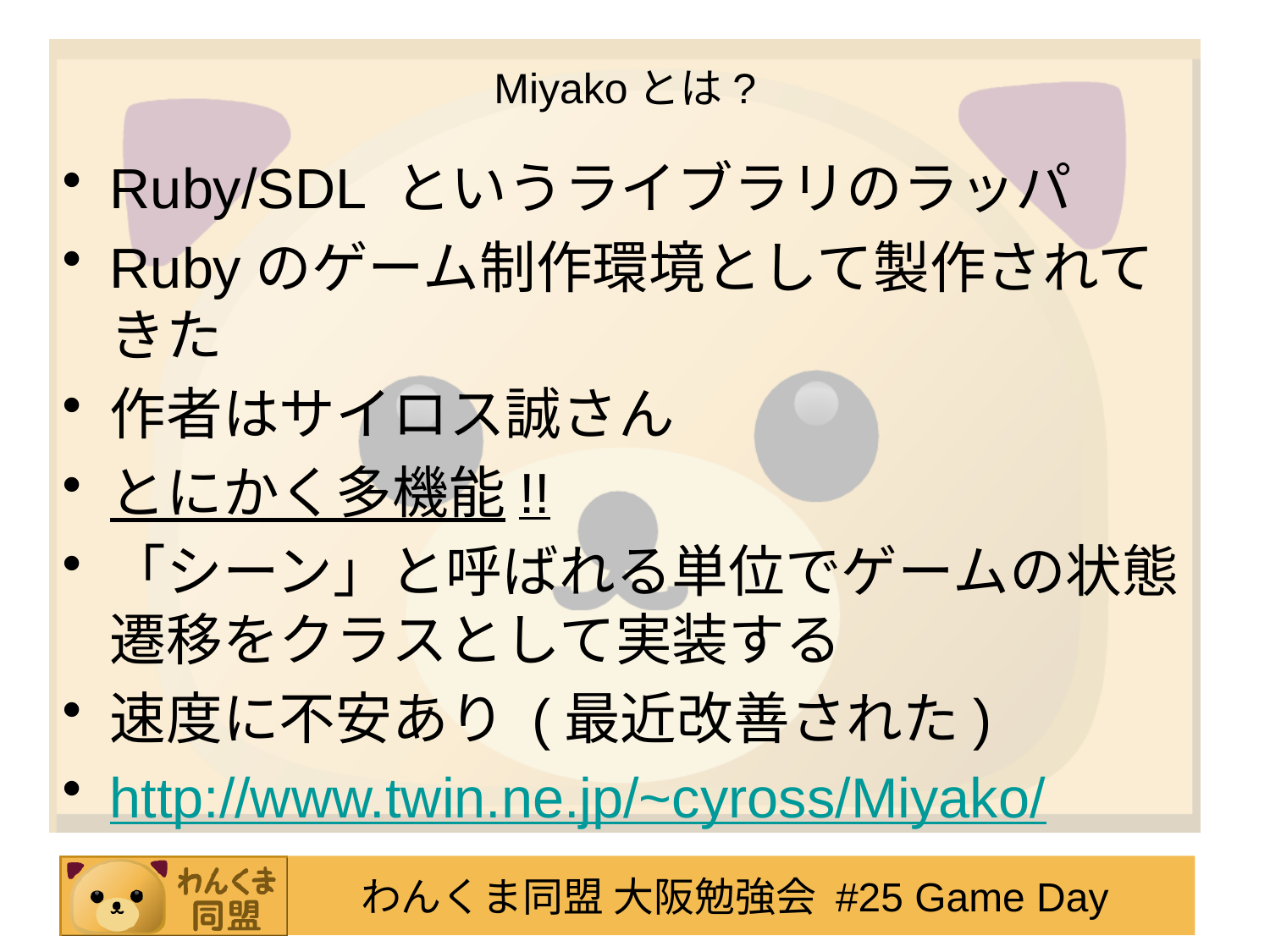

# Miyakoとは?
Ruby/SDL というライブラリのラッパ
Rubyのゲーム制作環境として製作されてきた
作者はサイロス誠さん
とにかく多機能!!
「シーン」と呼ばれる単位でゲームの状態遷移をクラスとして実装する
速度に不安あり (最近改善された)
http://www.twin.ne.jp/~cyross/Miyako/